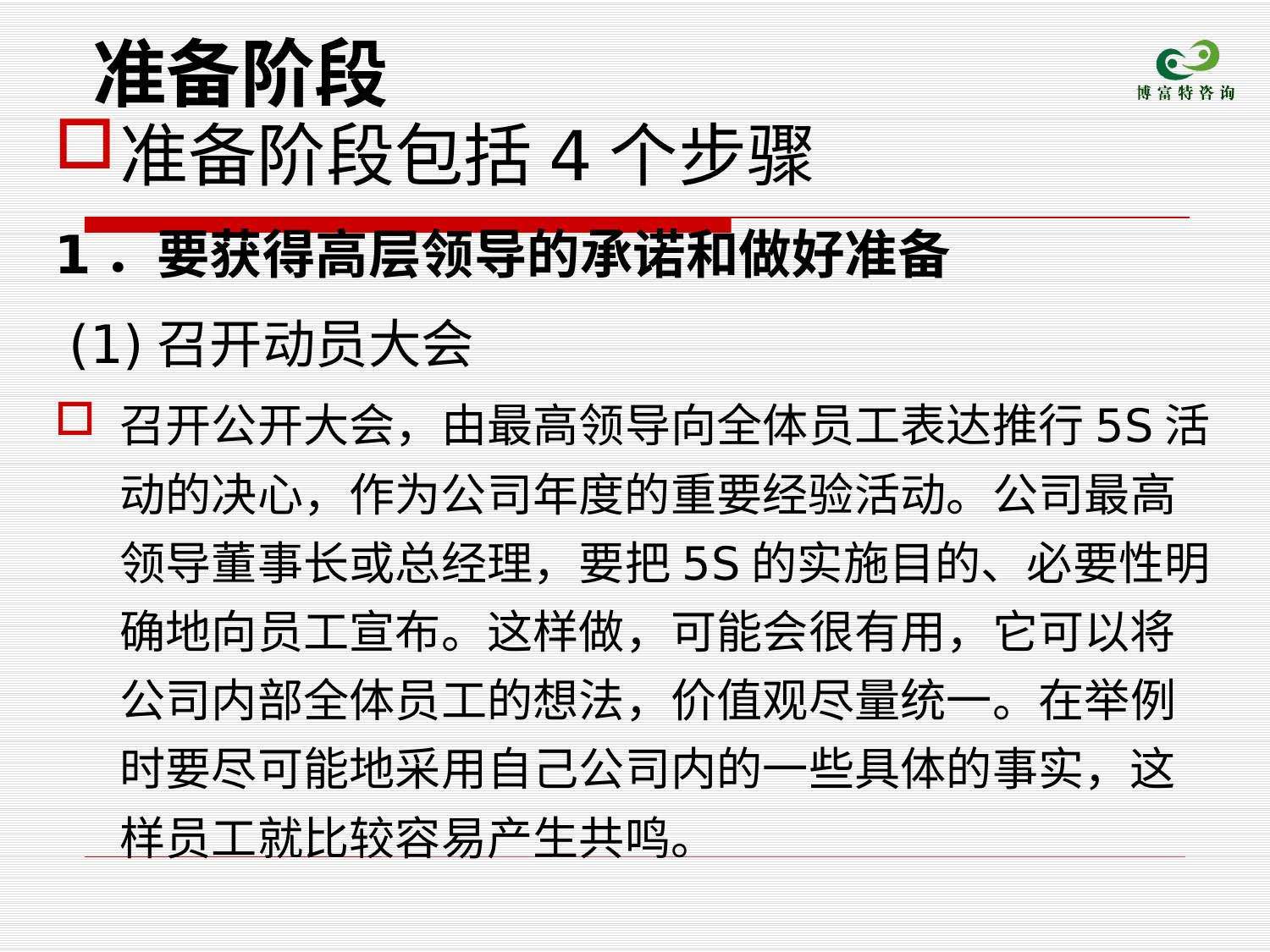

# 准备阶段
准备阶段包括4个步骤
1．要获得高层领导的承诺和做好准备
 (1)召开动员大会
召开公开大会，由最高领导向全体员工表达推行5S活动的决心，作为公司年度的重要经验活动。公司最高领导董事长或总经理，要把5S的实施目的、必要性明确地向员工宣布。这样做，可能会很有用，它可以将公司内部全体员工的想法，价值观尽量统一。在举例时要尽可能地采用自己公司内的一些具体的事实，这样员工就比较容易产生共鸣。

412